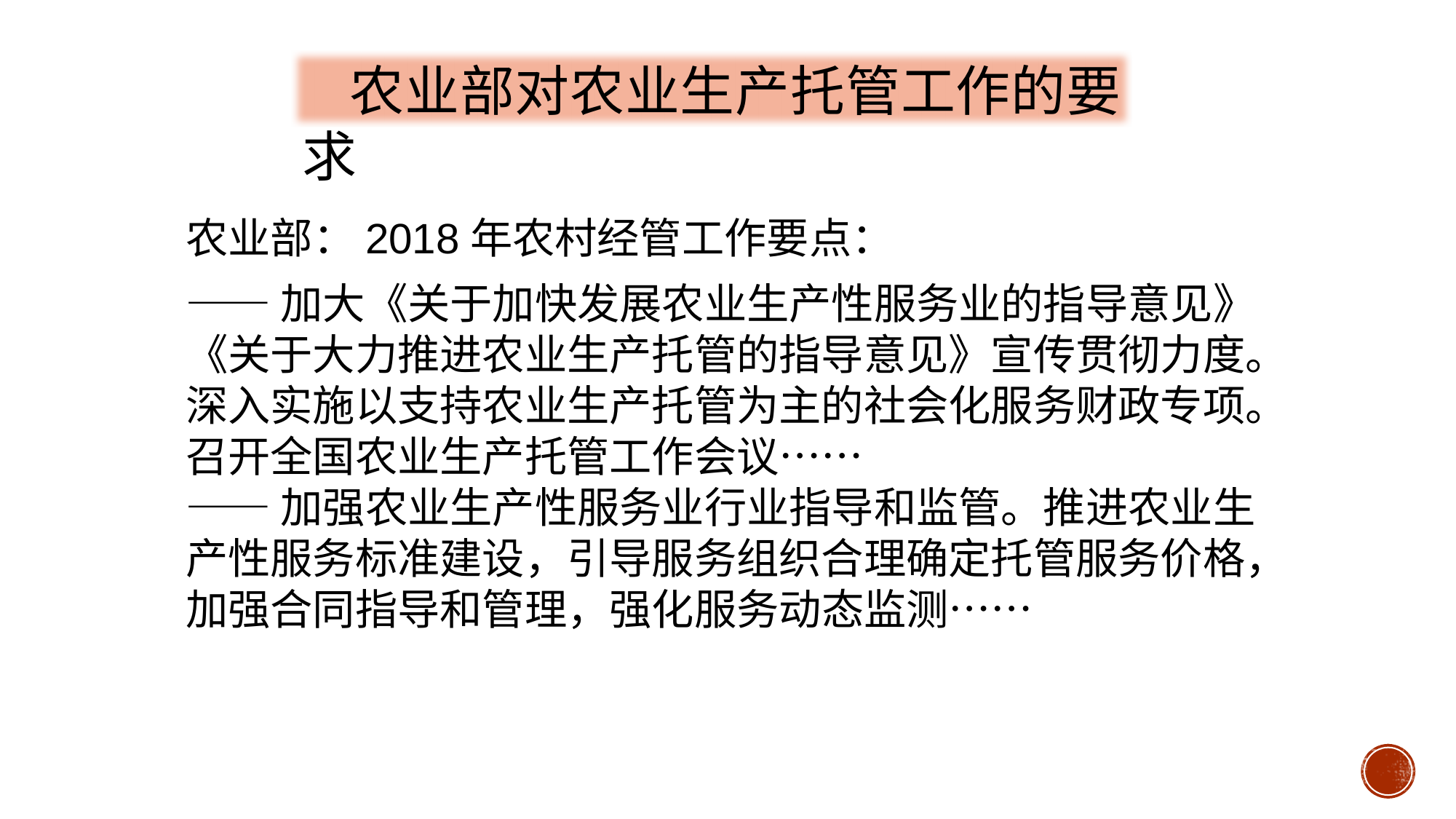

农业部对农业生产托管工作的要求
农业部：2018年农村经管工作要点：
——加大《关于加快发展农业生产性服务业的指导意见》《关于大力推进农业生产托管的指导意见》宣传贯彻力度。深入实施以支持农业生产托管为主的社会化服务财政专项。召开全国农业生产托管工作会议……
——加强农业生产性服务业行业指导和监管。推进农业生产性服务标准建设，引导服务组织合理确定托管服务价格，加强合同指导和管理，强化服务动态监测……